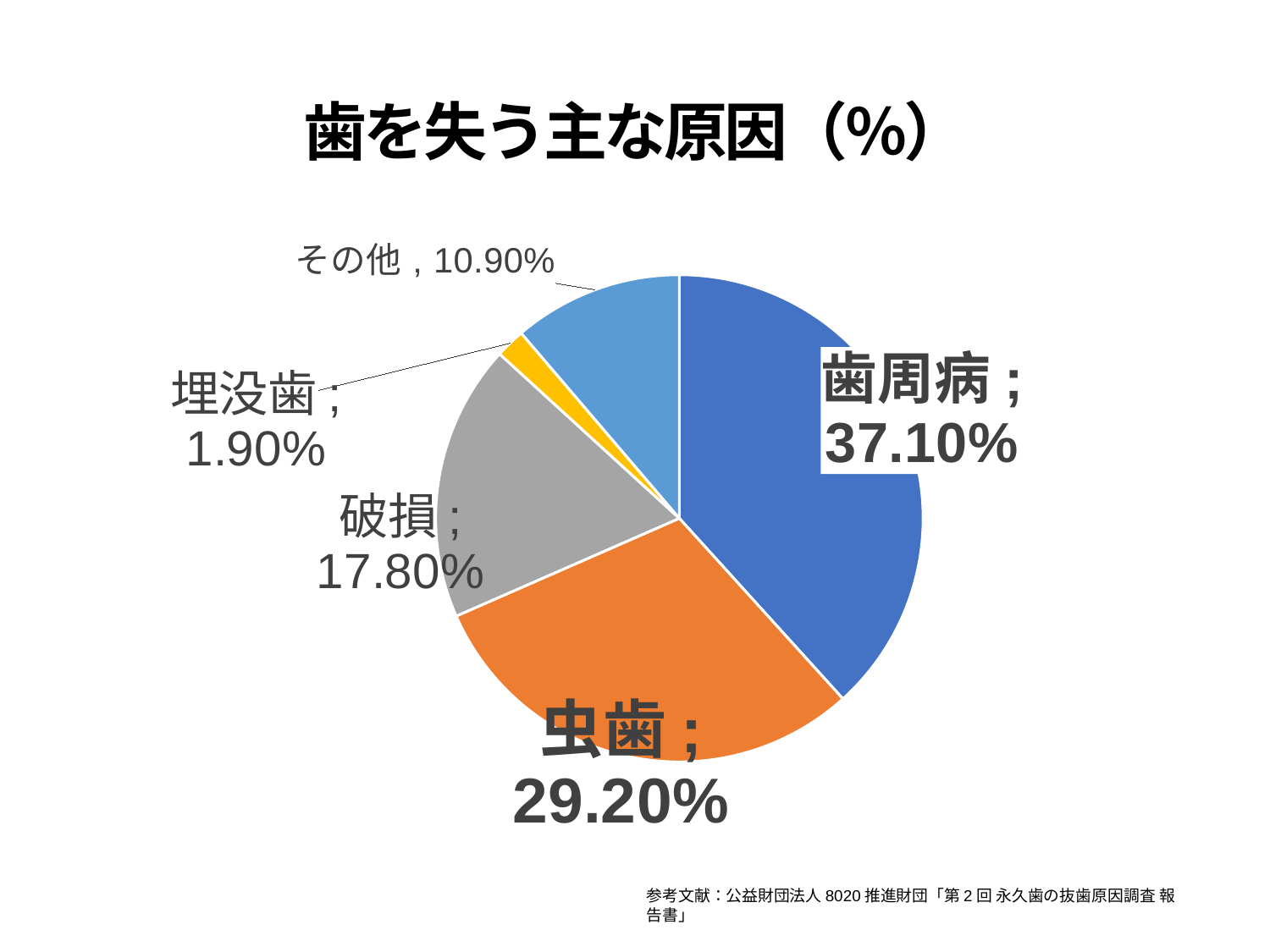

# 歯を失う主な原因（％）

### Chart

| Category | 売上高 |
|---|---|
| 歯周病 | 0.371 |
| 虫歯 | 0.292 |
| 破損 | 0.178 |
| 埋没歯 | 0.019 |
| その他 | 0.109 |
参考文献：公益財団法人8020推進財団「第2回 永久歯の抜歯原因調査 報告書」